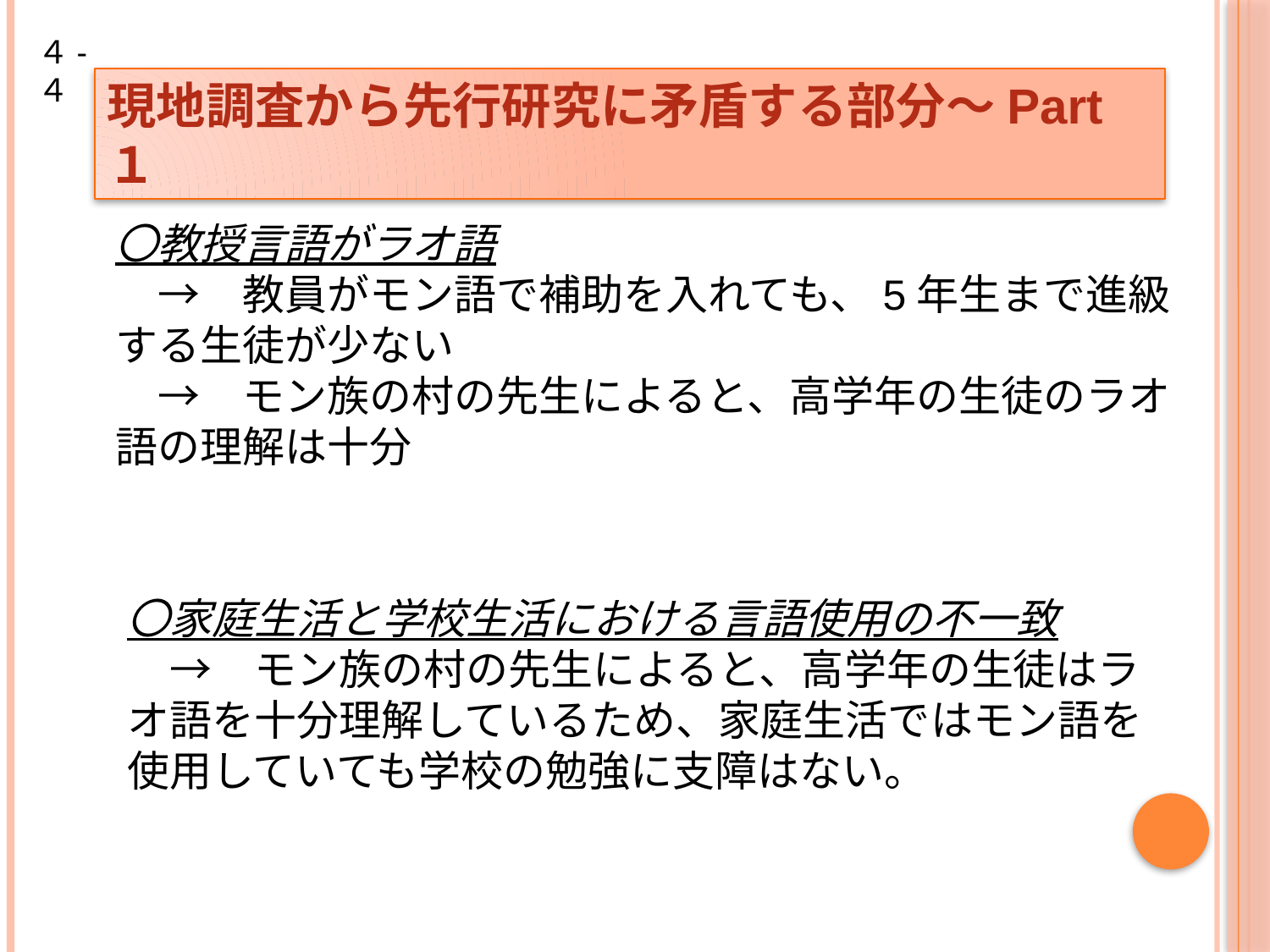

４-４
現地調査から先行研究に矛盾する部分～Part１
〇教授言語がラオ語
　→　教員がモン語で補助を入れても、5年生まで進級する生徒が少ない
　→　モン族の村の先生によると、高学年の生徒のラオ語の理解は十分
〇家庭生活と学校生活における言語使用の不一致
　→　モン族の村の先生によると、高学年の生徒はラオ語を十分理解しているため、家庭生活ではモン語を使用していても学校の勉強に支障はない。